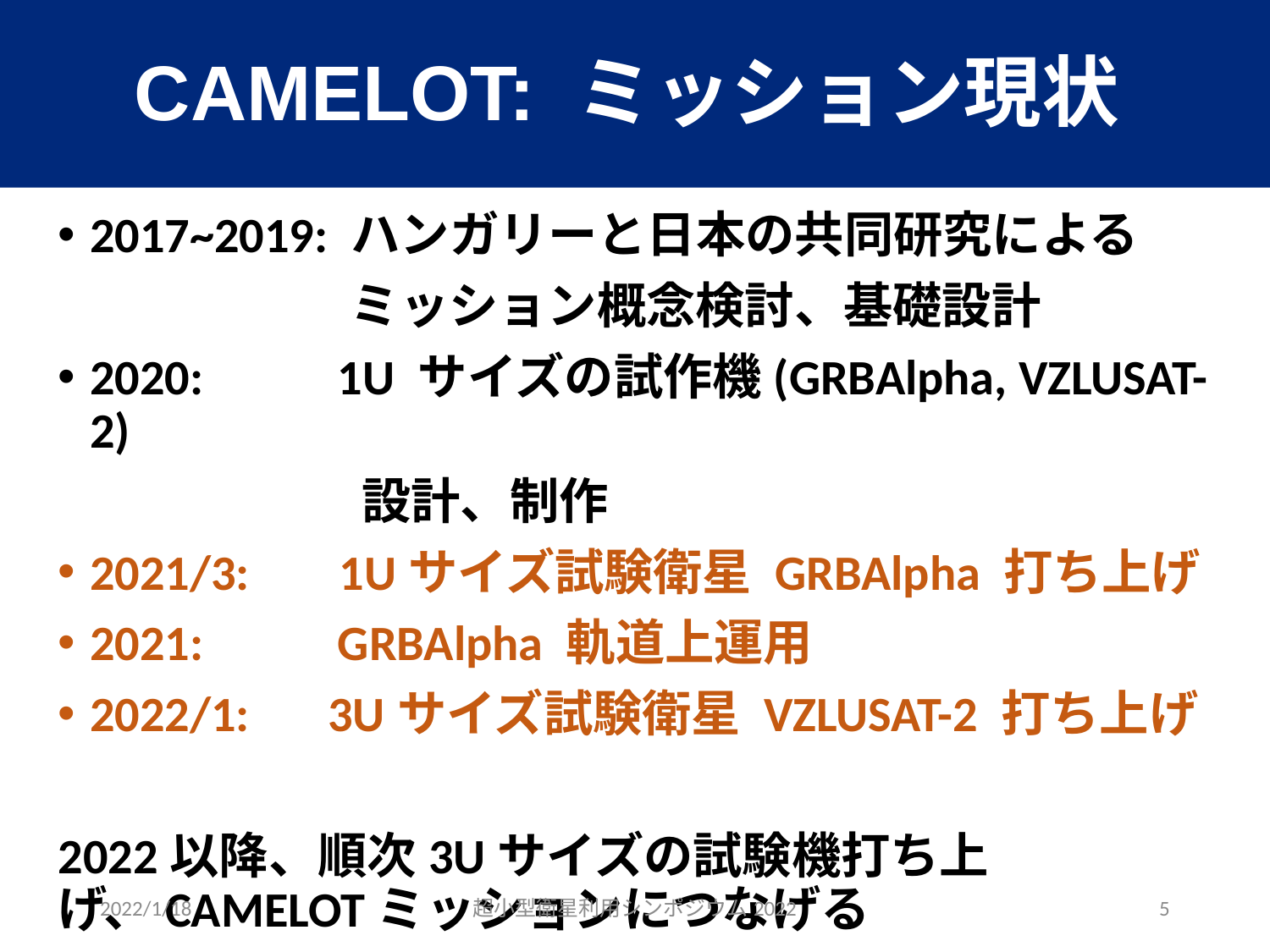

# CAMELOT: ミッション現状
2017~2019: ハンガリーと日本の共同研究による
                         ミッション概念検討、基礎設計
2020:            1U サイズの試作機(GRBAlpha, VZLUSAT-2)
                          設計、制作
2021/3:        1Uサイズ試験衛星 GRBAlpha 打ち上げ
2021:            GRBAlpha 軌道上運用
2022/1:       3Uサイズ試験衛星 VZLUSAT-2 打ち上げ

2022以降、順次3Uサイズの試験機打ち上げ、CAMELOTミッションにつなげる
2022/1/18
超小型衛星利用シンポジウム2022
5